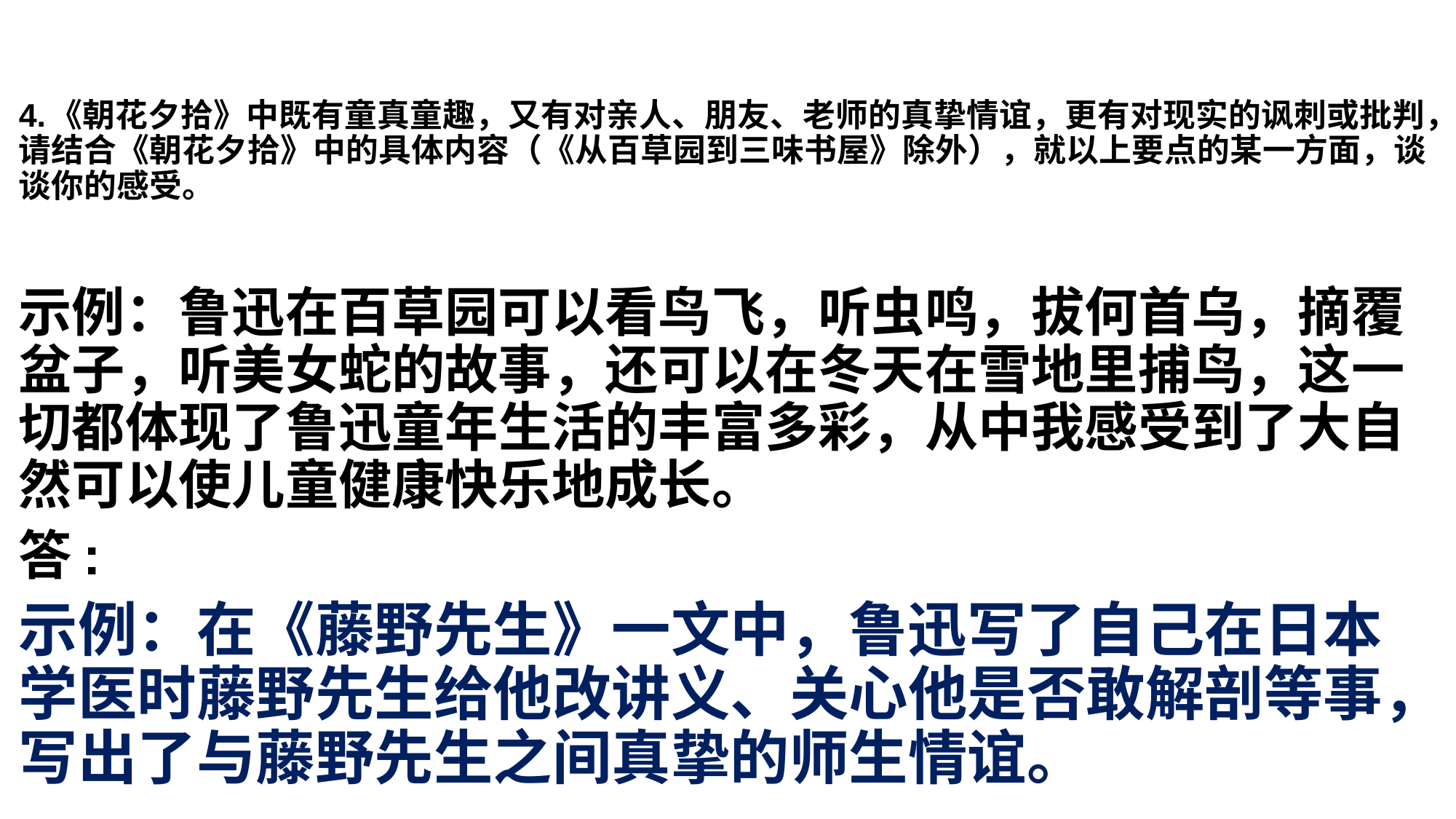

# 4.《朝花夕拾》中既有童真童趣，又有对亲人、朋友、老师的真挚情谊，更有对现实的讽刺或批判，请结合《朝花夕拾》中的具体内容（《从百草园到三味书屋》除外），就以上要点的某一方面，谈谈你的感受。
示例：鲁迅在百草园可以看鸟飞，听虫鸣，拔何首乌，摘覆盆子，听美女蛇的故事，还可以在冬天在雪地里捕鸟，这一切都体现了鲁迅童年生活的丰富多彩，从中我感受到了大自然可以使儿童健康快乐地成长。
答:
示例：在《藤野先生》一文中，鲁迅写了自己在日本学医时藤野先生给他改讲义、关心他是否敢解剖等事，写出了与藤野先生之间真挚的师生情谊。